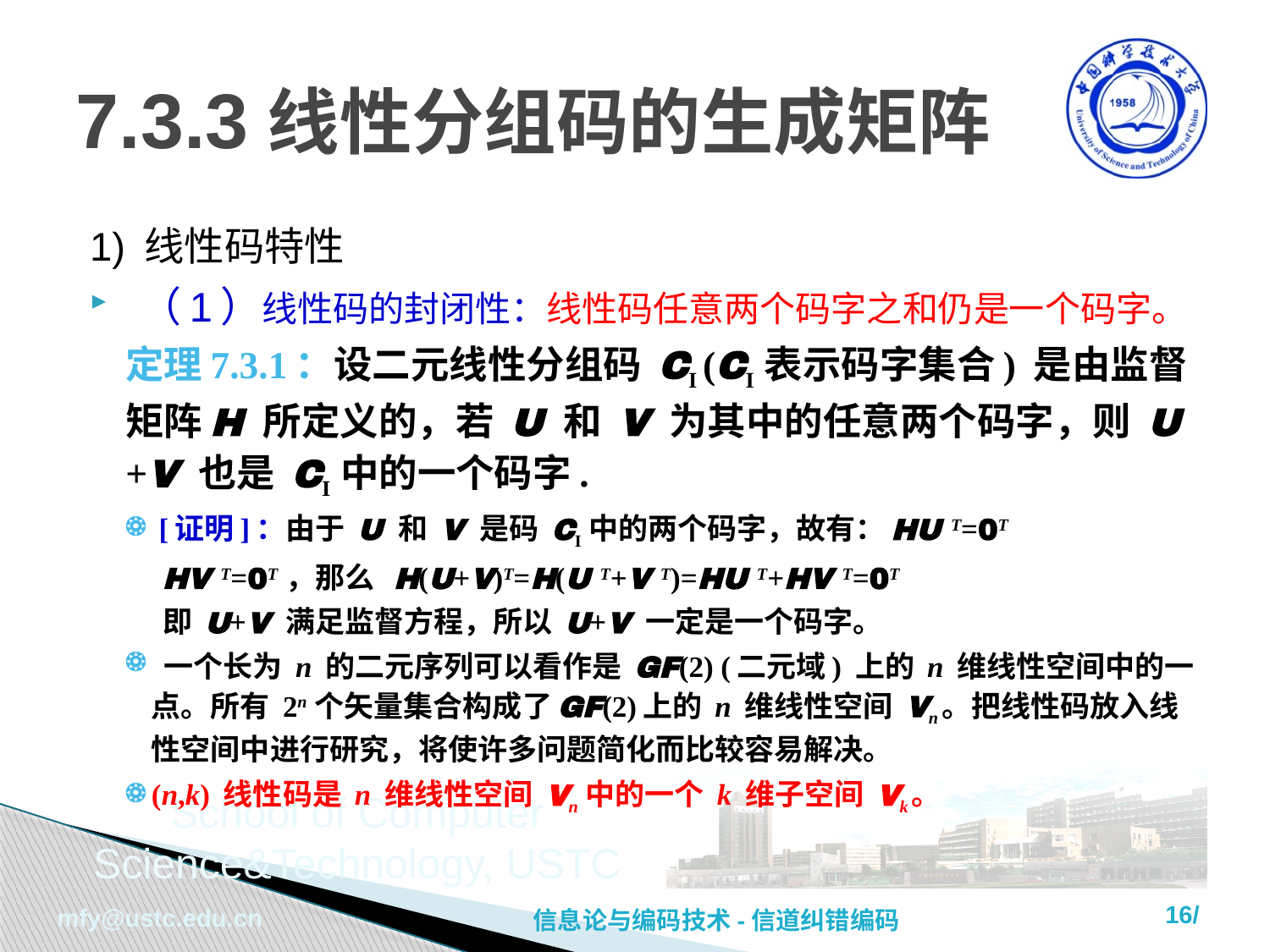

# 7.3.3线性分组码的生成矩阵
1) 线性码特性
 （1）线性码的封闭性：线性码任意两个码字之和仍是一个码字。
定理7.3.1：设二元线性分组码 CI (CI 表示码字集合) 是由监督矩阵H 所定义的，若 U 和 V 为其中的任意两个码字，则 U +V 也是 CI 中的一个码字.
 [证明]：由于 U 和 V 是码 CI 中的两个码字，故有：HU T=0T
    HV T=0T ，那么  H(U+V)T=H(U T+V T)=HU T+HV T=0T
     即 U+V 满足监督方程，所以 U+V 一定是一个码字。
 一个长为 n 的二元序列可以看作是 GF(2) (二元域) 上的 n 维线性空间中的一点。所有 2n 个矢量集合构成了GF(2)上的 n 维线性空间 Vn。把线性码放入线性空间中进行研究，将使许多问题简化而比较容易解决。
(n,k) 线性码是 n 维线性空间 Vn 中的一个 k 维子空间 Vk。